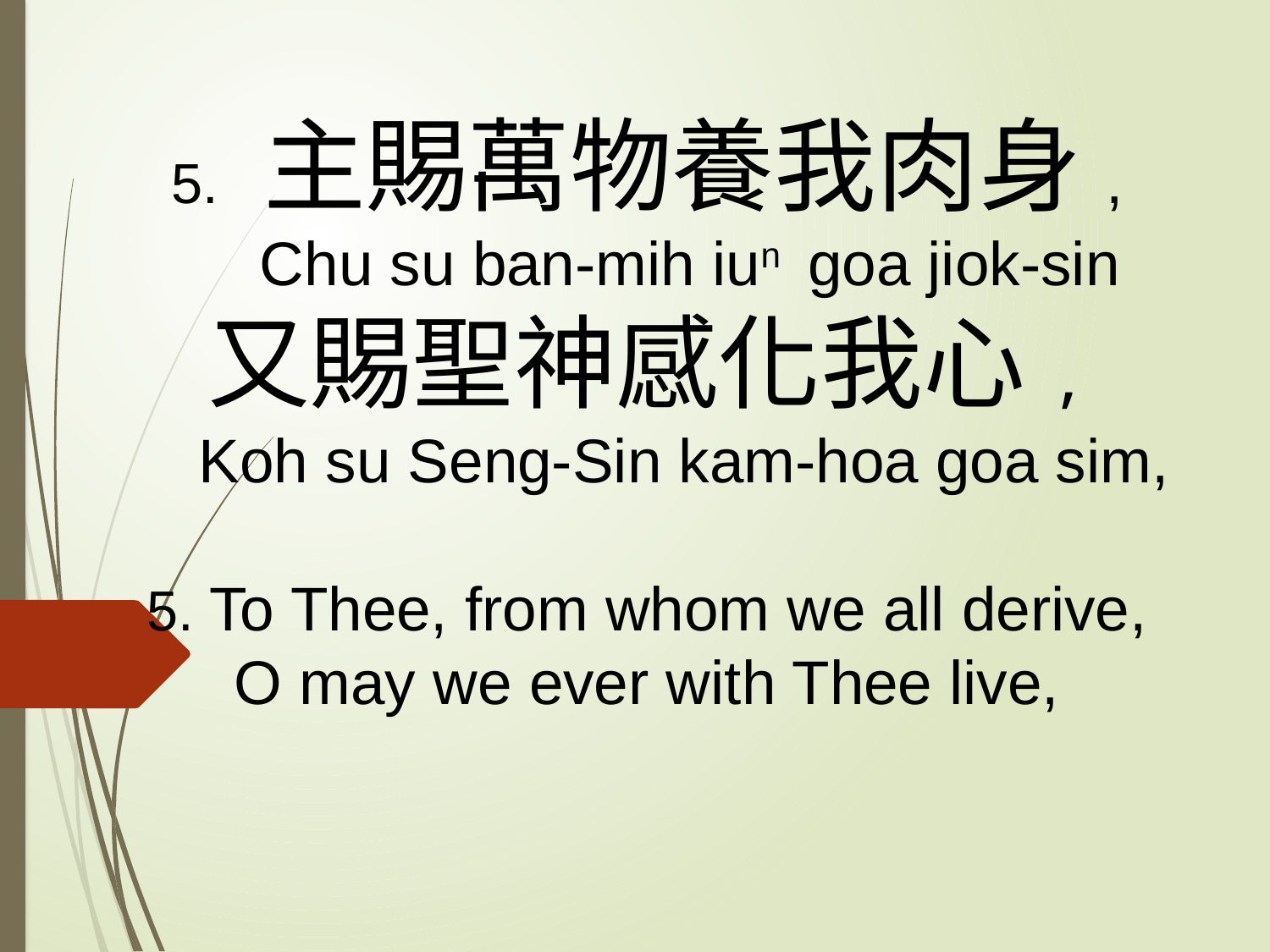

# 5.  主賜萬物養我肉身, Chu su ban-mih iun  goa jiok-sin 又賜聖神感化我心, Koh su Seng-Sin kam-hoa goa sim, 5. To Thee, from whom we all derive, O may we ever with Thee live,